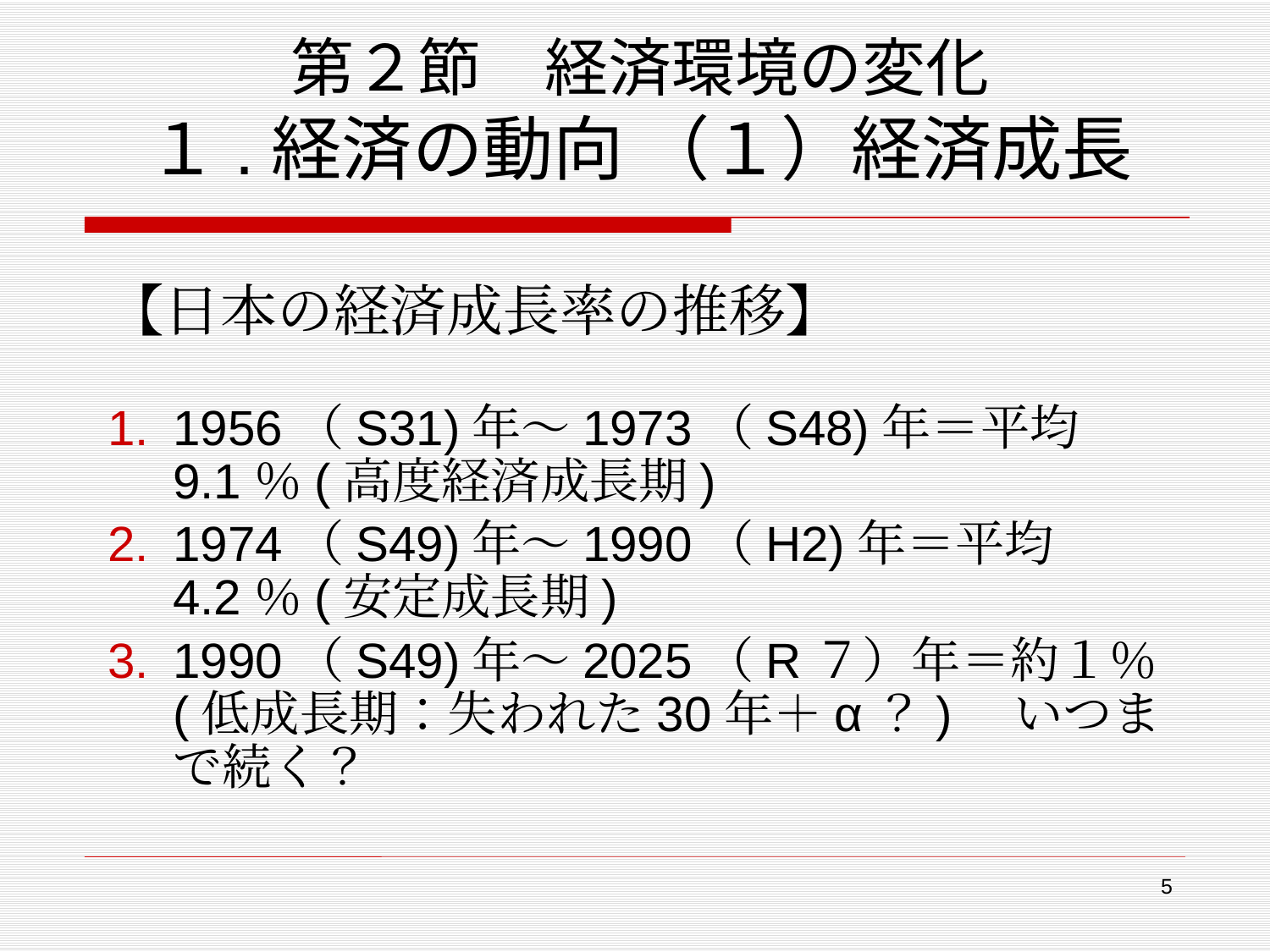

# 第２節　経済環境の変化 １.経済の動向 （１）経済成長
【日本の経済成長率の推移】

1956（S31)年～1973（S48)年＝平均9.1％(高度経済成長期)
1974（S49)年～1990（H2)年＝平均4.2％(安定成長期)
1990（S49)年～2025（R７）年＝約１％(低成長期：失われた30年＋α？)　いつまで続く？

5